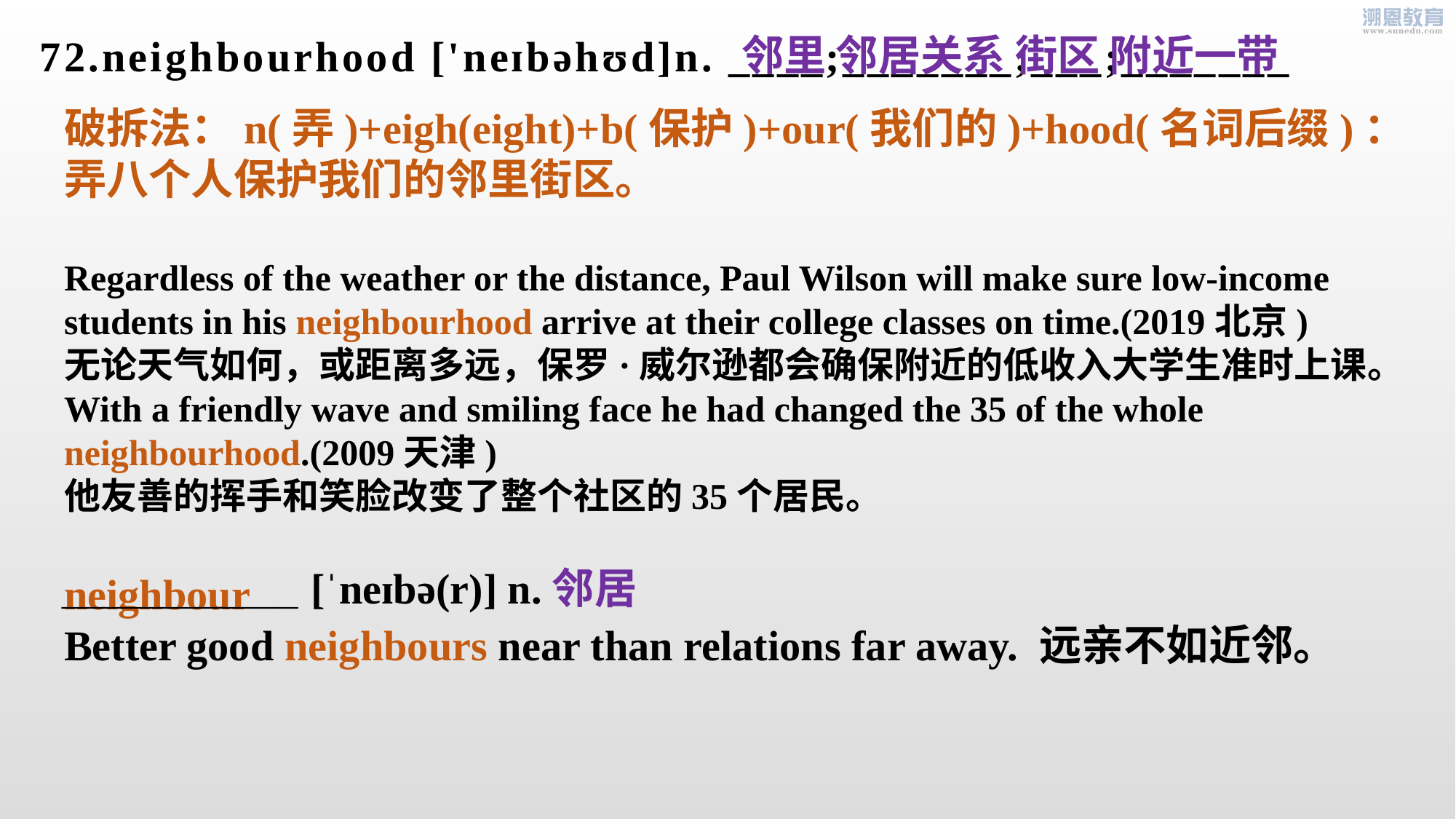

邻里 邻居关系 街区 附近一带
72.neighbourhood ['neɪbəhʊd]n. ____;_______;___;_______

破拆法：n(弄)+eigh(eight)+b(保护)+our(我们的)+hood(名词后缀)：弄八个人保护我们的邻里街区。

Regardless of the weather or the distance, Paul Wilson will make sure low-income students in his neighbourhood arrive at their college classes on time.(2019北京)
无论天气如何，或距离多远，保罗·威尔逊都会确保附近的低收入大学生准时上课。
With a friendly wave and smiling face he had changed the 35 of the whole neighbourhood.(2009天津)
他友善的挥手和笑脸改变了整个社区的35个居民。

neighbour
Better good neighbours near than relations far away. 远亲不如近邻。

__________ [ˈneɪbə(r)] n.邻居